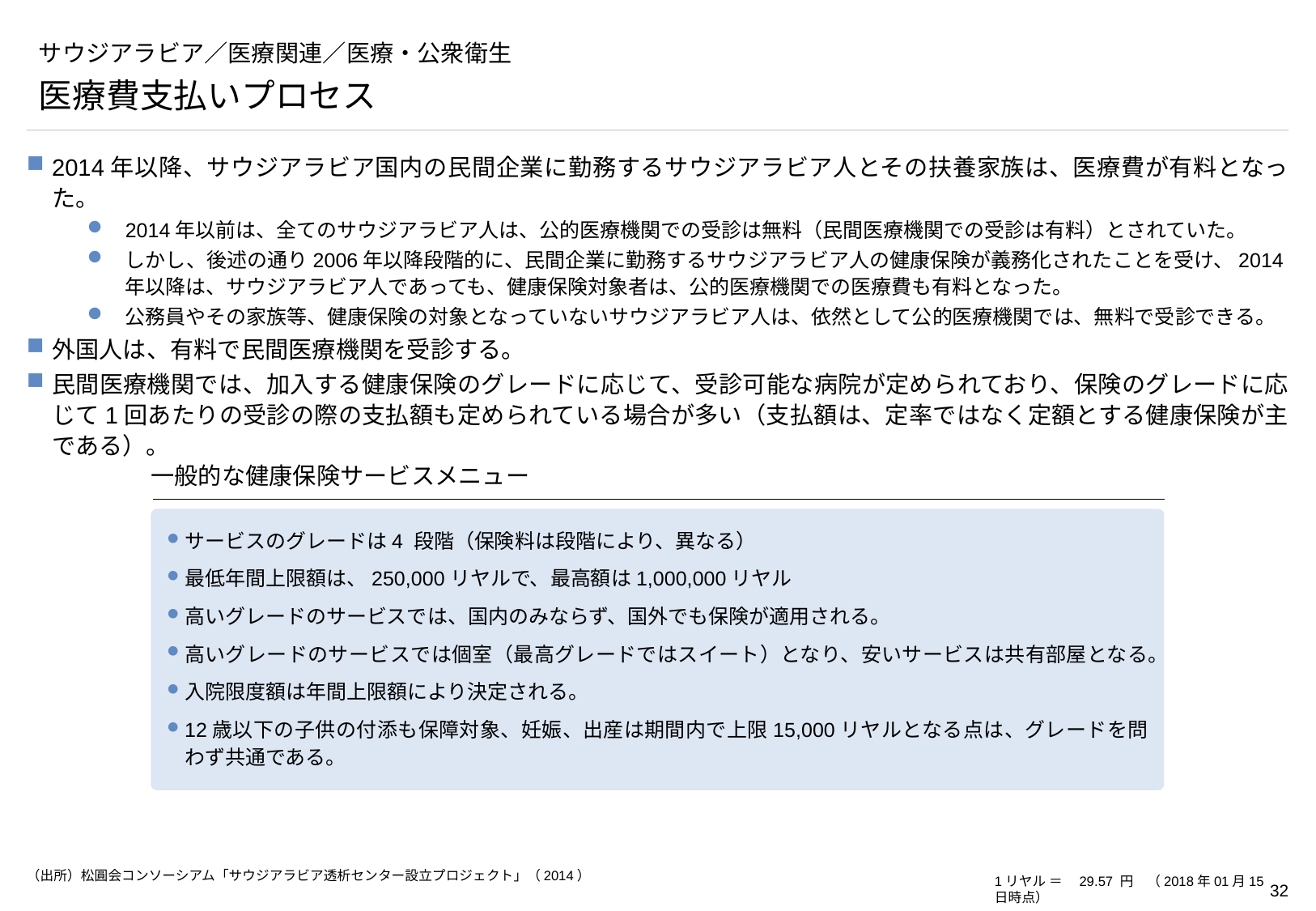

# サウジアラビア／医療関連／医療・公衆衛生
医療費支払いプロセス
2014年以降、サウジアラビア国内の民間企業に勤務するサウジアラビア人とその扶養家族は、医療費が有料となった。
2014年以前は、全てのサウジアラビア人は、公的医療機関での受診は無料（民間医療機関での受診は有料）とされていた。
しかし、後述の通り2006年以降段階的に、民間企業に勤務するサウジアラビア人の健康保険が義務化されたことを受け、2014年以降は、サウジアラビア人であっても、健康保険対象者は、公的医療機関での医療費も有料となった。
公務員やその家族等、健康保険の対象となっていないサウジアラビア人は、依然として公的医療機関では、無料で受診できる。
外国人は、有料で民間医療機関を受診する。
民間医療機関では、加入する健康保険のグレードに応じて、受診可能な病院が定められており、保険のグレードに応じて1回あたりの受診の際の支払額も定められている場合が多い（支払額は、定率ではなく定額とする健康保険が主である）。
一般的な健康保険サービスメニュー
サービスのグレードは4 段階（保険料は段階により、異なる）
最低年間上限額は、250,000リヤルで、最高額は1,000,000リヤル
高いグレードのサービスでは、国内のみならず、国外でも保険が適用される。
高いグレードのサービスでは個室（最高グレードではスイート）となり、安いサービスは共有部屋となる。
入院限度額は年間上限額により決定される。
12歳以下の子供の付添も保障対象、妊娠、出産は期間内で上限15,000リヤルとなる点は、グレードを問わず共通である。
（出所）松圓会コンソーシアム「サウジアラビア透析センター設立プロジェクト」（2014）
1リヤル ＝　29.57 円　（2018年01月15日時点）